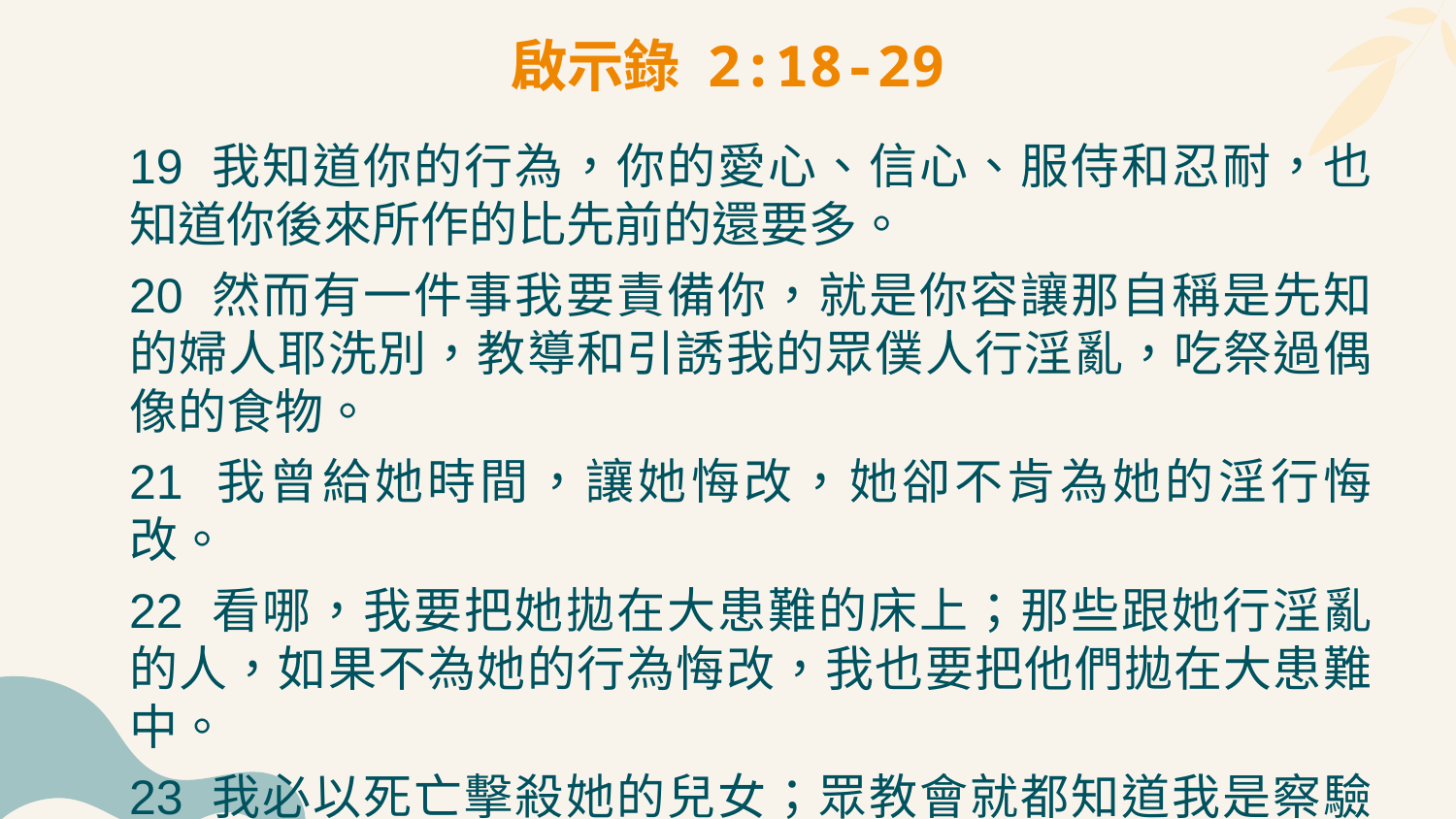

# 啟示錄 2:18-29
19 我知道你的行為，你的愛心、信心、服侍和忍耐，也知道你後來所作的比先前的還要多。
20 然而有一件事我要責備你，就是你容讓那自稱是先知的婦人耶洗別，教導和引誘我的眾僕人行淫亂，吃祭過偶像的食物。
21 我曾給她時間，讓她悔改，她卻不肯為她的淫行悔改。
22 看哪，我要把她拋在大患難的床上；那些跟她行淫亂的人，如果不為她的行為悔改，我也要把他們拋在大患難中。
23 我必以死亡擊殺她的兒女；眾教會就都知道我是察驗人肺腑心腸的，我要照著你們的行為報應你們各人。